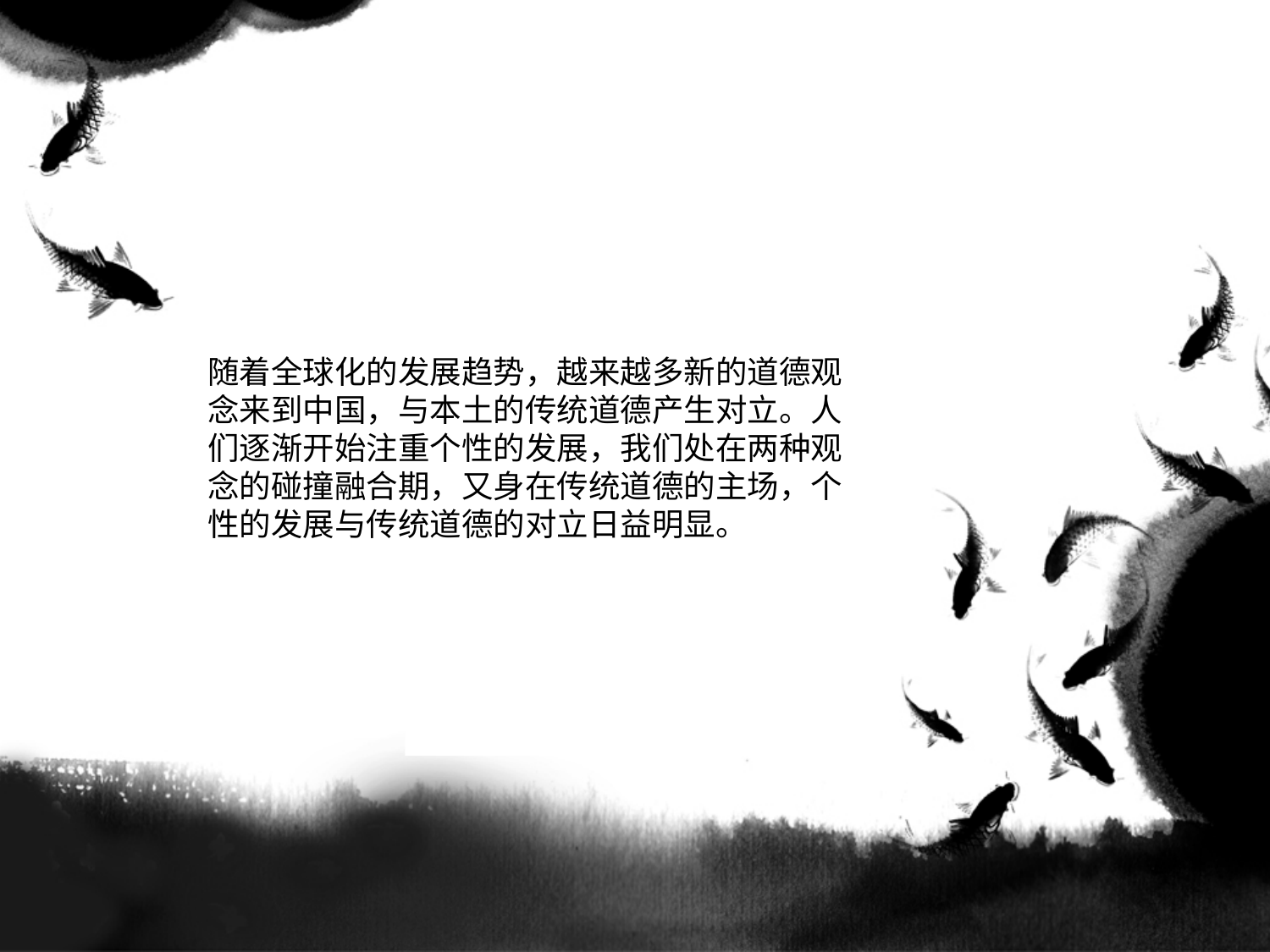

随着全球化的发展趋势，越来越多新的道德观念来到中国，与本土的传统道德产生对立。人们逐渐开始注重个性的发展，我们处在两种观念的碰撞融合期，又身在传统道德的主场，个性的发展与传统道德的对立日益明显。